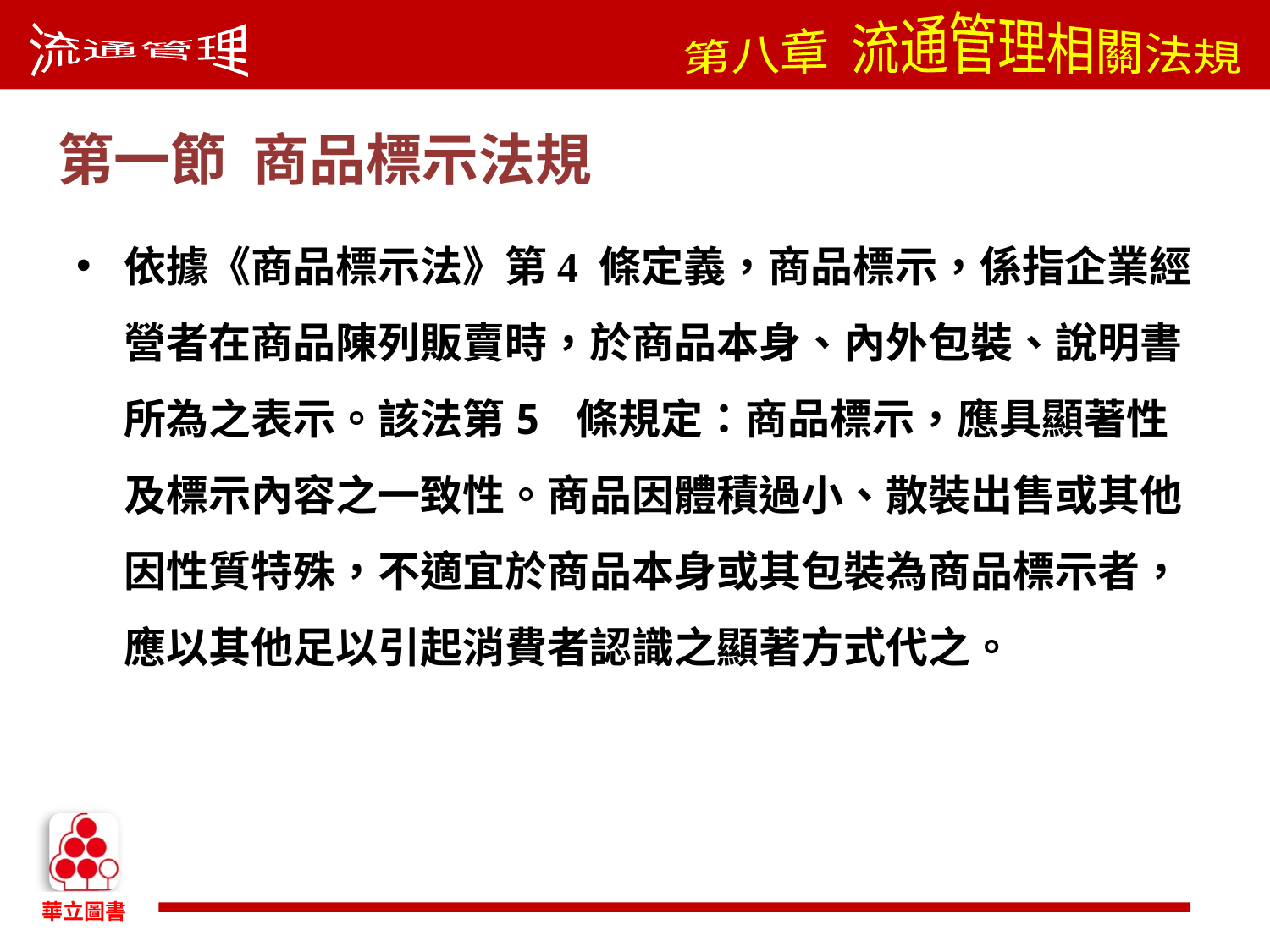

第一節  商品標示法規
依據《商品標示法》第4 條定義，商品標示，係指企業經營者在商品陳列販賣時，於商品本身、內外包裝、說明書所為之表示。該法第5 條規定：商品標示，應具顯著性及標示內容之一致性。商品因體積過小、散裝出售或其他因性質特殊，不適宜於商品本身或其包裝為商品標示者，應以其他足以引起消費者認識之顯著方式代之。